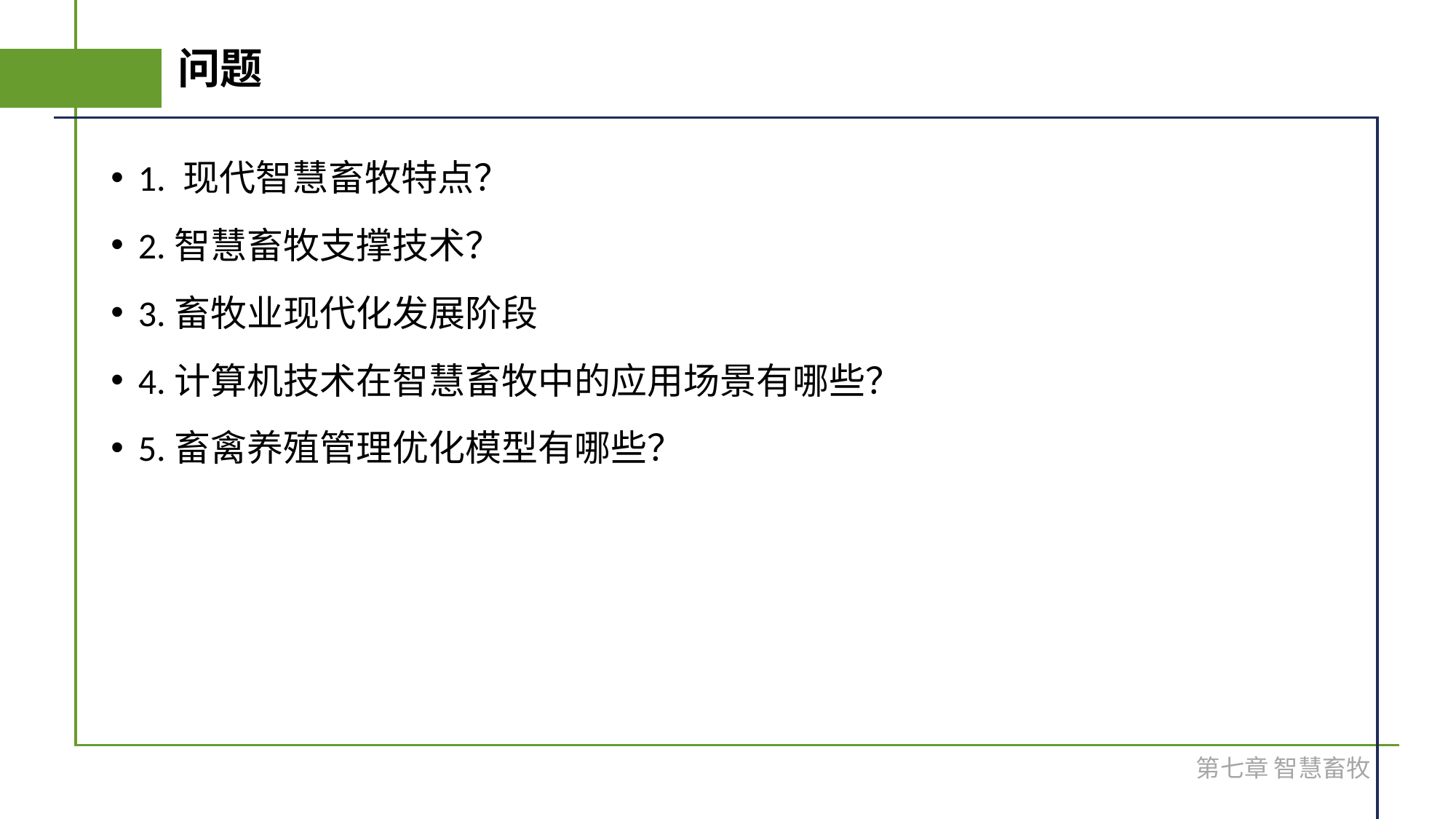

# 问题
1. 现代智慧畜牧特点？
2.智慧畜牧支撑技术？
3.畜牧业现代化发展阶段
4.计算机技术在智慧畜牧中的应用场景有哪些？
5.畜禽养殖管理优化模型有哪些？
第七章 智慧畜牧